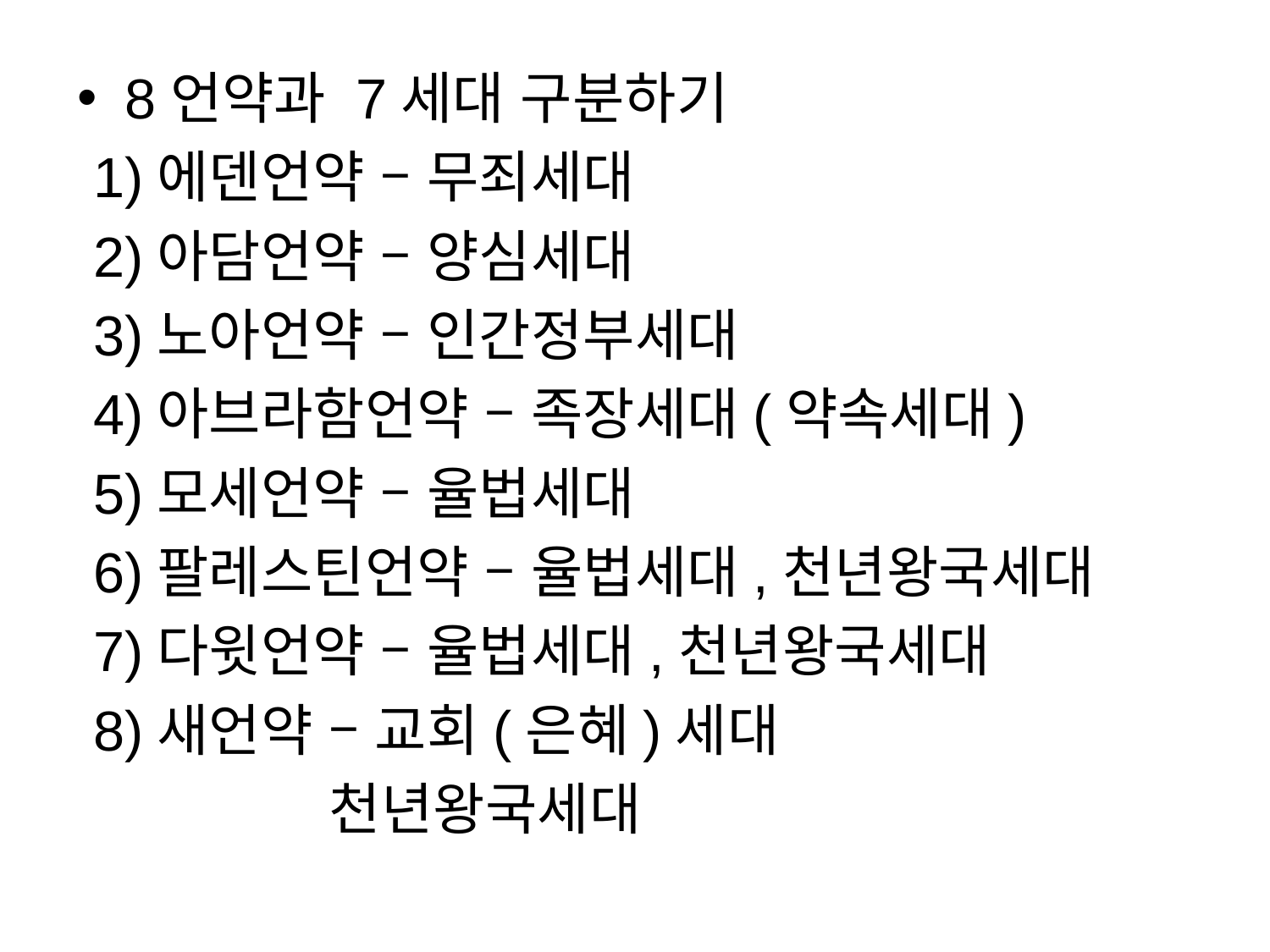

8언약과 7세대 구분하기
 1)에덴언약 – 무죄세대
 2)아담언약 – 양심세대
 3)노아언약 – 인간정부세대
 4)아브라함언약 – 족장세대(약속세대)
 5)모세언약 – 율법세대
 6)팔레스틴언약 – 율법세대,천년왕국세대
 7)다윗언약 – 율법세대,천년왕국세대
 8)새언약 – 교회(은혜)세대
               천년왕국세대